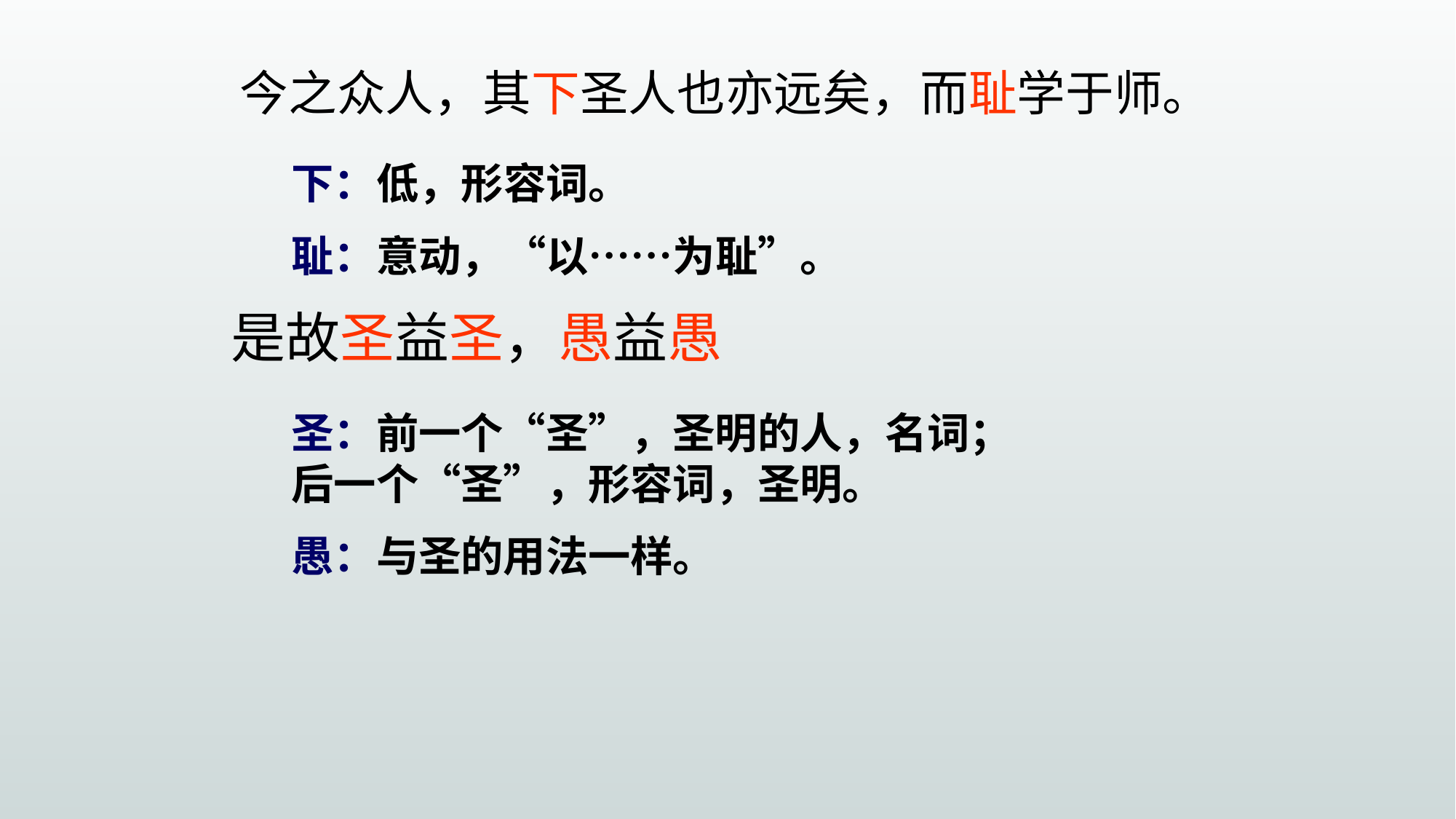

今之众人，其下圣人也亦远矣，而耻学于师。
下：低，形容词。
耻：意动，“以……为耻”。
是故圣益圣，愚益愚
圣：前一个“圣”，圣明的人，名词；后一个“圣”，形容词，圣明。
愚：与圣的用法一样。